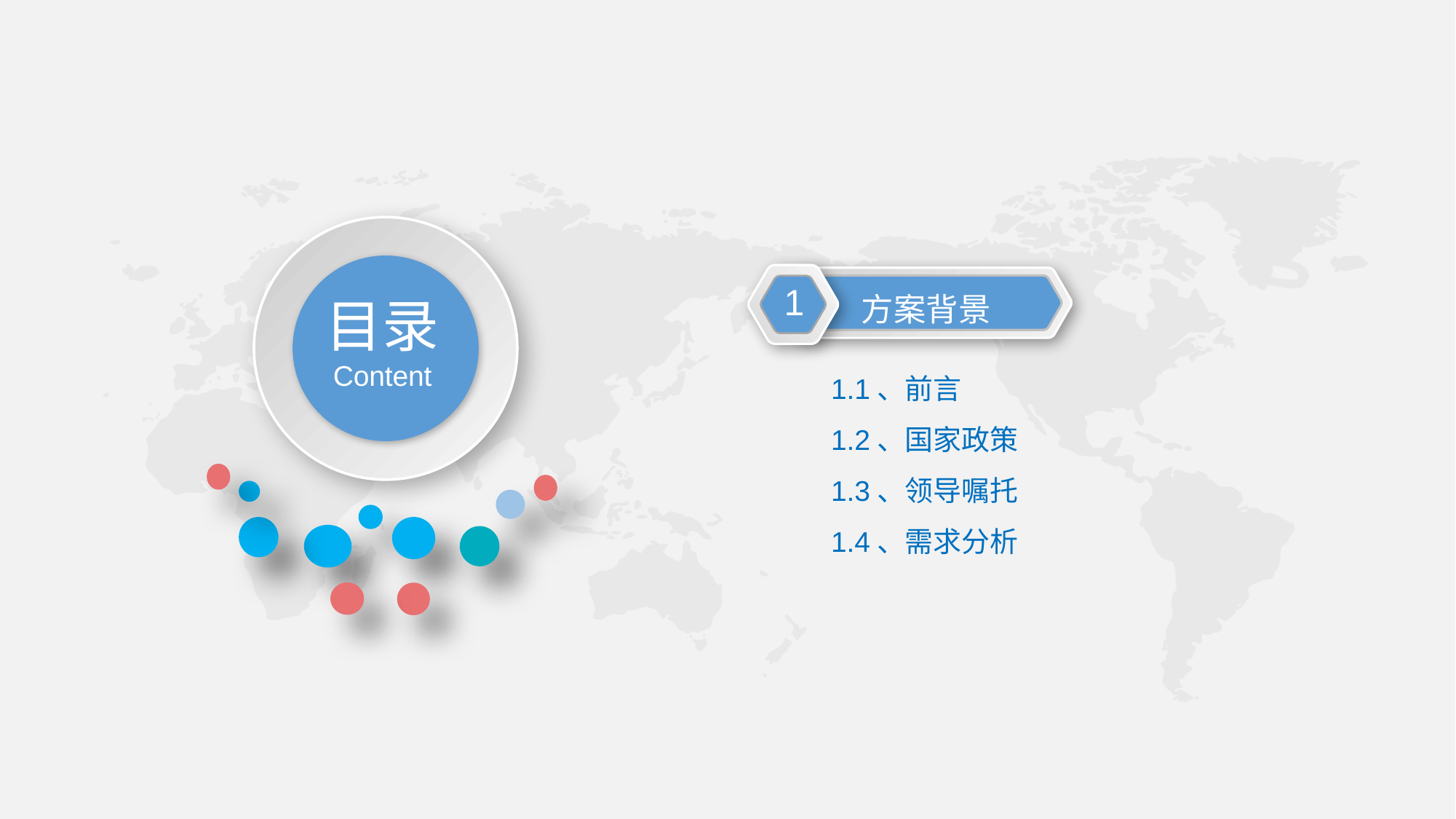

目录
Content

1

方案背景

1.1、前言
1.2、国家政策
1.3、领导嘱托
1.4、需求分析